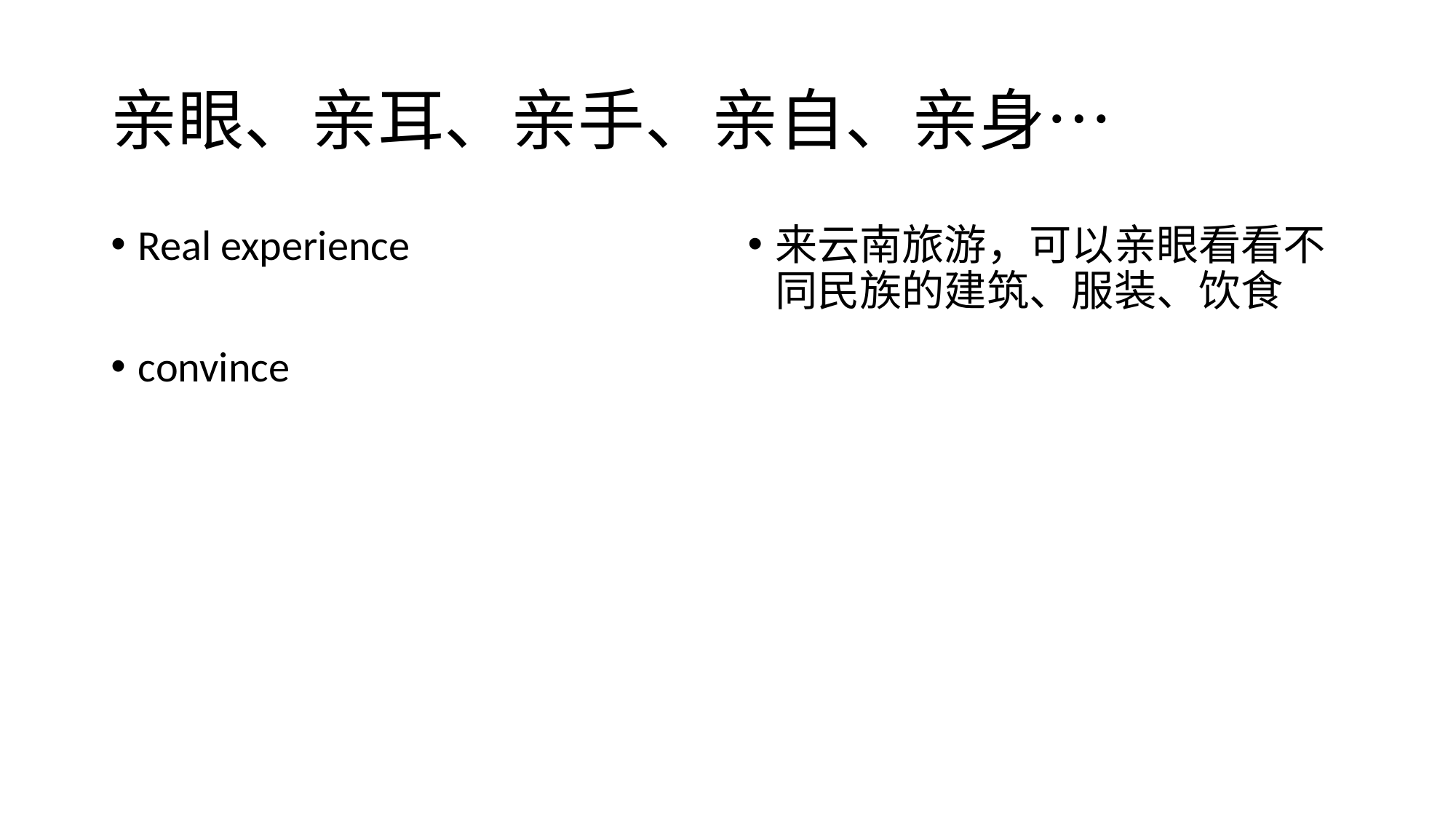

# 亲眼、亲耳、亲手、亲自、亲身…
Real experience

convince
来云南旅游，可以亲眼看看不同民族的建筑、服装、饮食